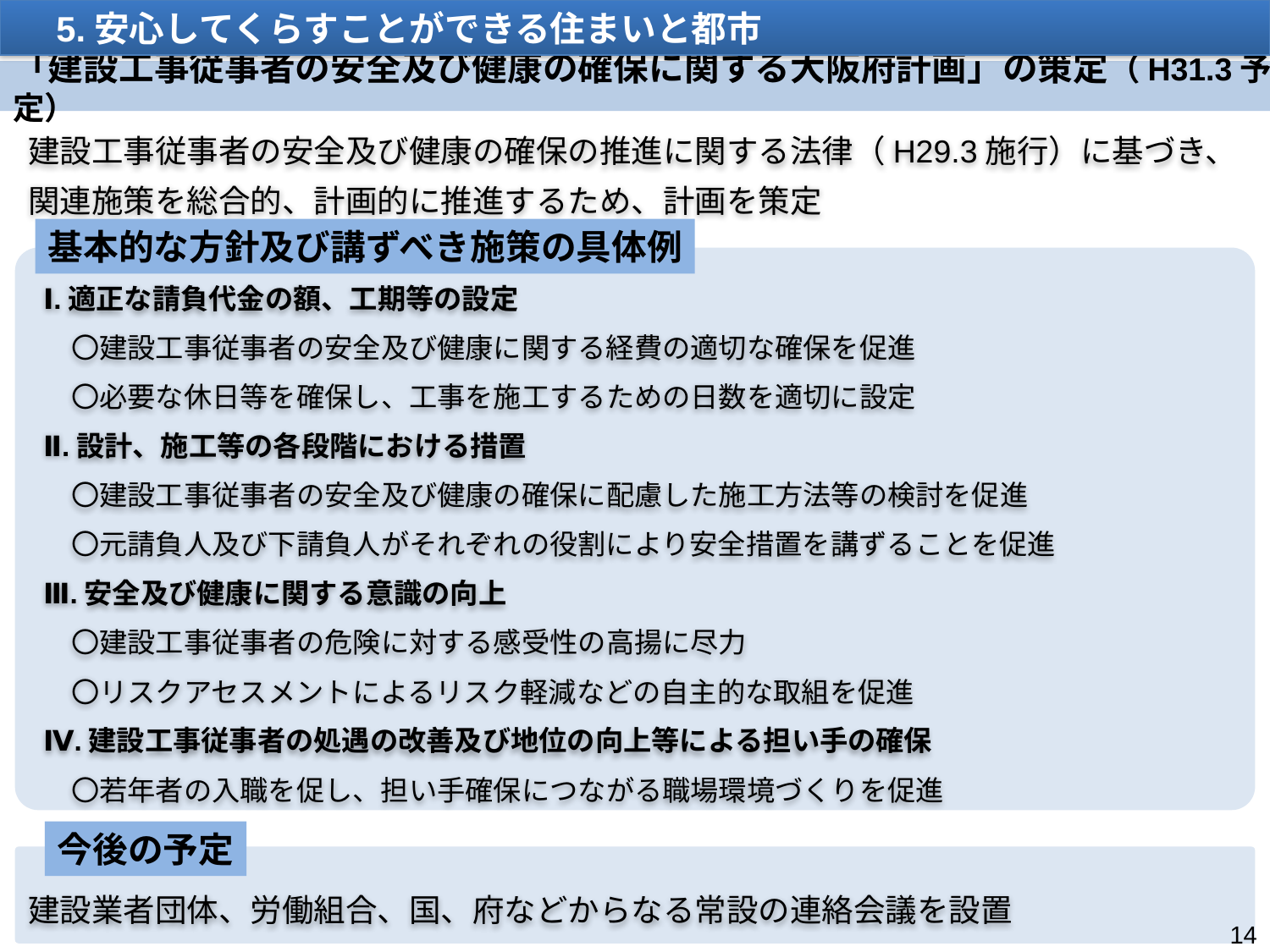

5.安心してくらすことができる住まいと都市
「建設工事従事者の安全及び健康の確保に関する大阪府計画」の策定（H31.3予定）
建設工事従事者の安全及び健康の確保の推進に関する法律（H29.3施行）に基づき、関連施策を総合的、計画的に推進するため、計画を策定
基本的な方針及び講ずべき施策の具体例

Ⅰ.適正な請負代金の額、工期等の設定
　〇建設工事従事者の安全及び健康に関する経費の適切な確保を促進
　〇必要な休日等を確保し、工事を施工するための日数を適切に設定
Ⅱ.設計、施工等の各段階における措置
　〇建設工事従事者の安全及び健康の確保に配慮した施工方法等の検討を促進
　〇元請負人及び下請負人がそれぞれの役割により安全措置を講ずることを促進
Ⅲ.安全及び健康に関する意識の向上
　〇建設工事従事者の危険に対する感受性の高揚に尽力
　〇リスクアセスメントによるリスク軽減などの自主的な取組を促進
Ⅳ.建設工事従事者の処遇の改善及び地位の向上等による担い手の確保
　〇若年者の入職を促し、担い手確保につながる職場環境づくりを促進
今後の予定

建設業者団体、労働組合、国、府などからなる常設の連絡会議を設置
14